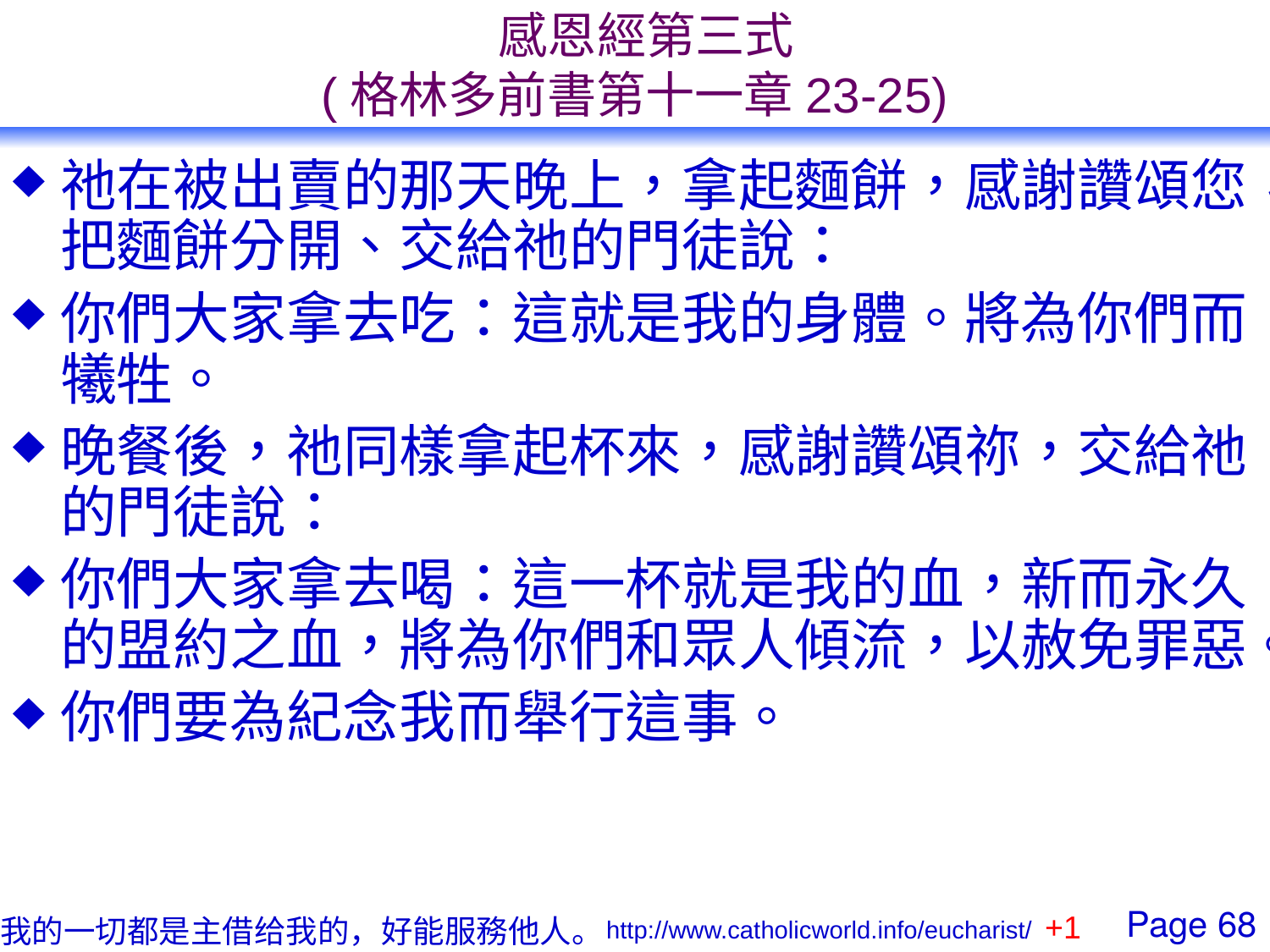

# 感恩經第三式 (格林多前書第十一章23-25)

祂在被出賣的那天晚上，拿起麵餅，感謝讚頌您，把麵餅分開、交給祂的門徒說：
你們大家拿去吃：這就是我的身體。將為你們而犧牲。
晚餐後，祂同樣拿起杯來，感謝讚頌祢，交給祂的門徒說：
你們大家拿去喝：這一杯就是我的血，新而永久的盟約之血，將為你們和眾人傾流，以赦免罪惡。
你們要為紀念我而舉行這事。
+1